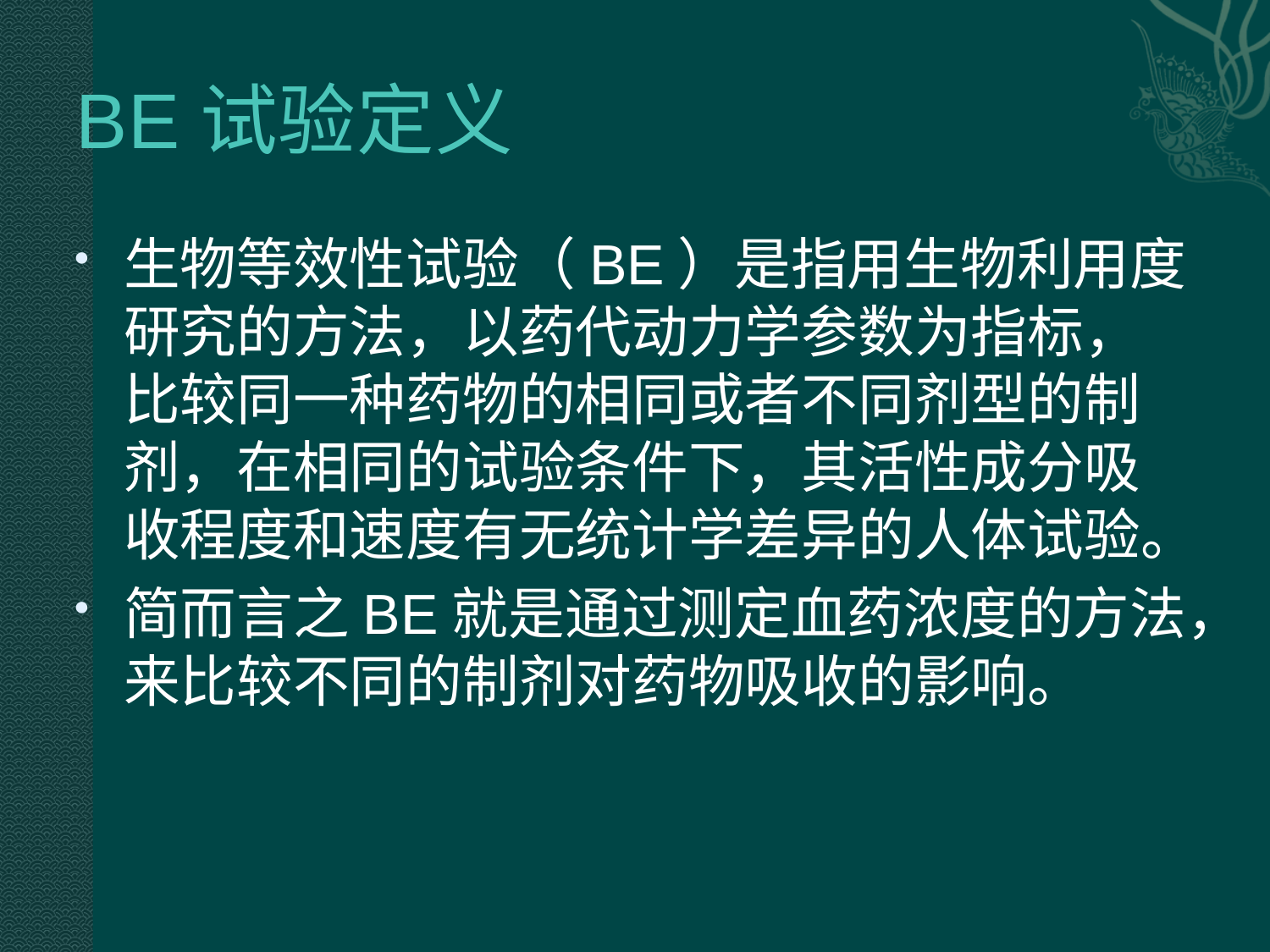

# BE试验定义
生物等效性试验（BE）是指用生物利用度研究的方法，以药代动力学参数为指标，比较同一种药物的相同或者不同剂型的制剂，在相同的试验条件下，其活性成分吸收程度和速度有无统计学差异的人体试验。
简而言之BE就是通过测定血药浓度的方法，来比较不同的制剂对药物吸收的影响。